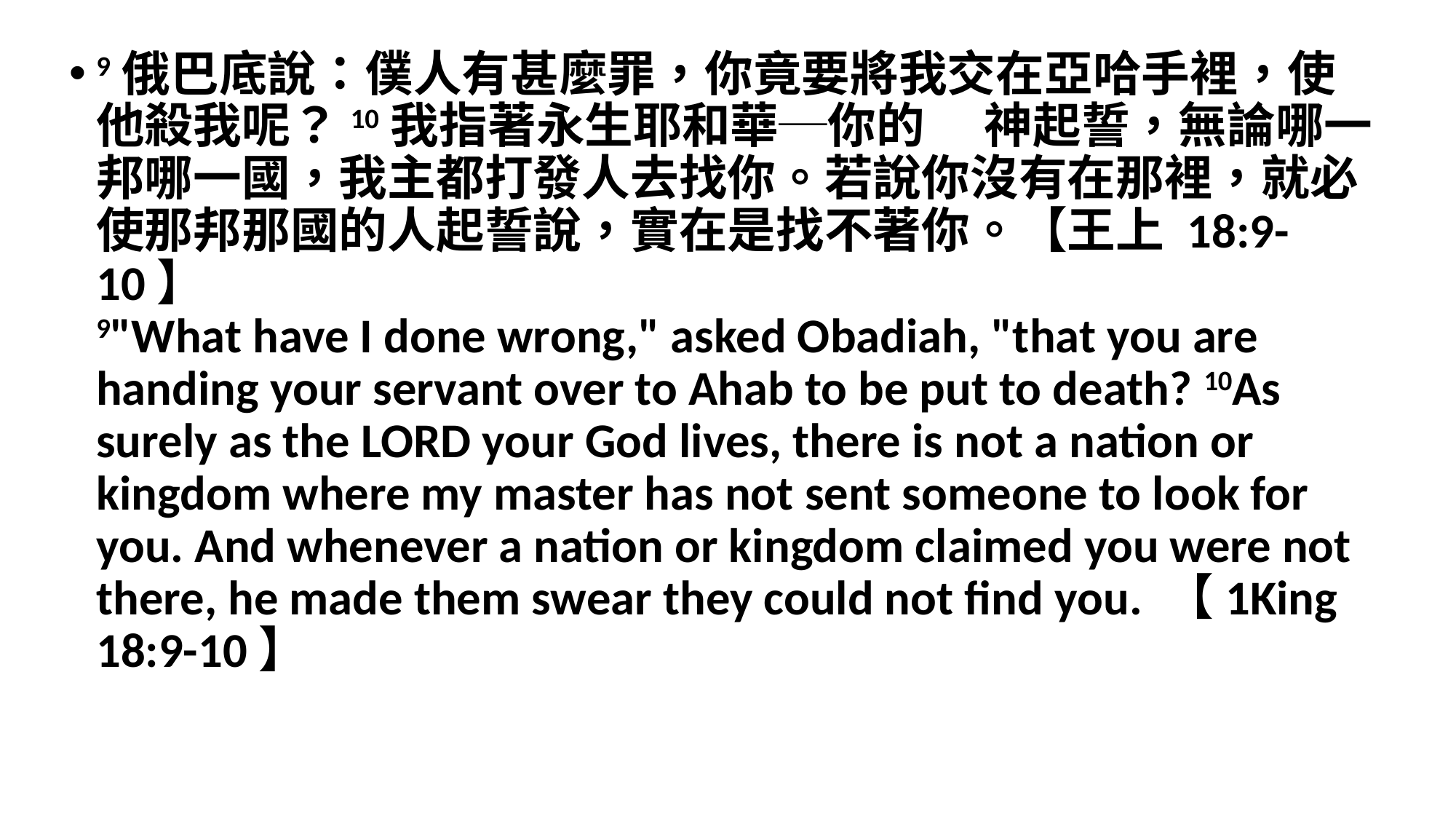

9俄巴底說：僕人有甚麼罪，你竟要將我交在亞哈手裡，使他殺我呢？10我指著永生耶和華─你的　 神起誓，無論哪一邦哪一國，我主都打發人去找你。若說你沒有在那裡，就必使那邦那國的人起誓說，實在是找不著你。【王上 18:9-10】
9"What have I done wrong," asked Obadiah, "that you are handing your servant over to Ahab to be put to death? 10As surely as the LORD your God lives, there is not a nation or kingdom where my master has not sent someone to look for you. And whenever a nation or kingdom claimed you were not there, he made them swear they could not find you. 【1King 18:9-10】
#